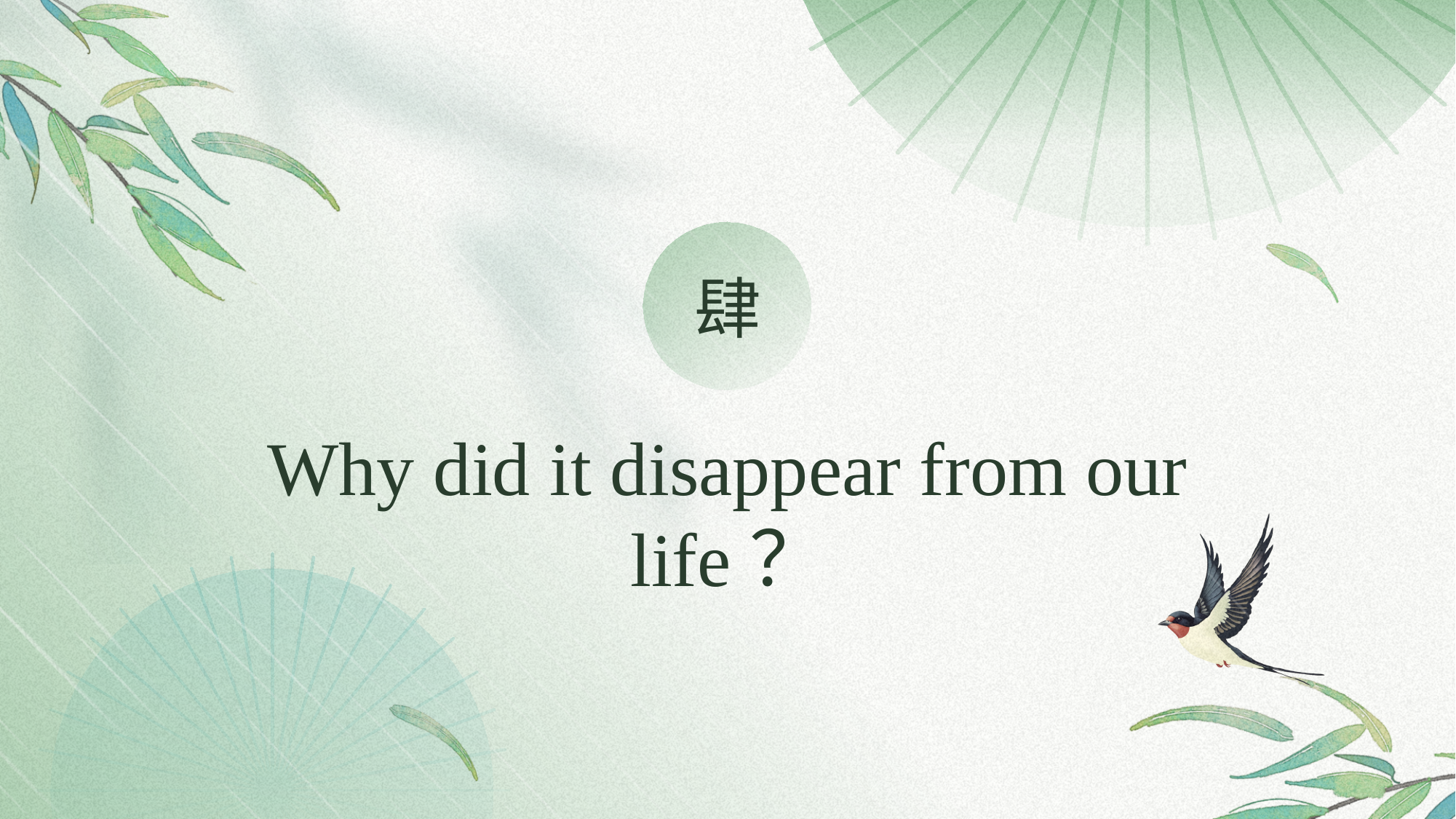

肆

# Why did it disappear from our life？